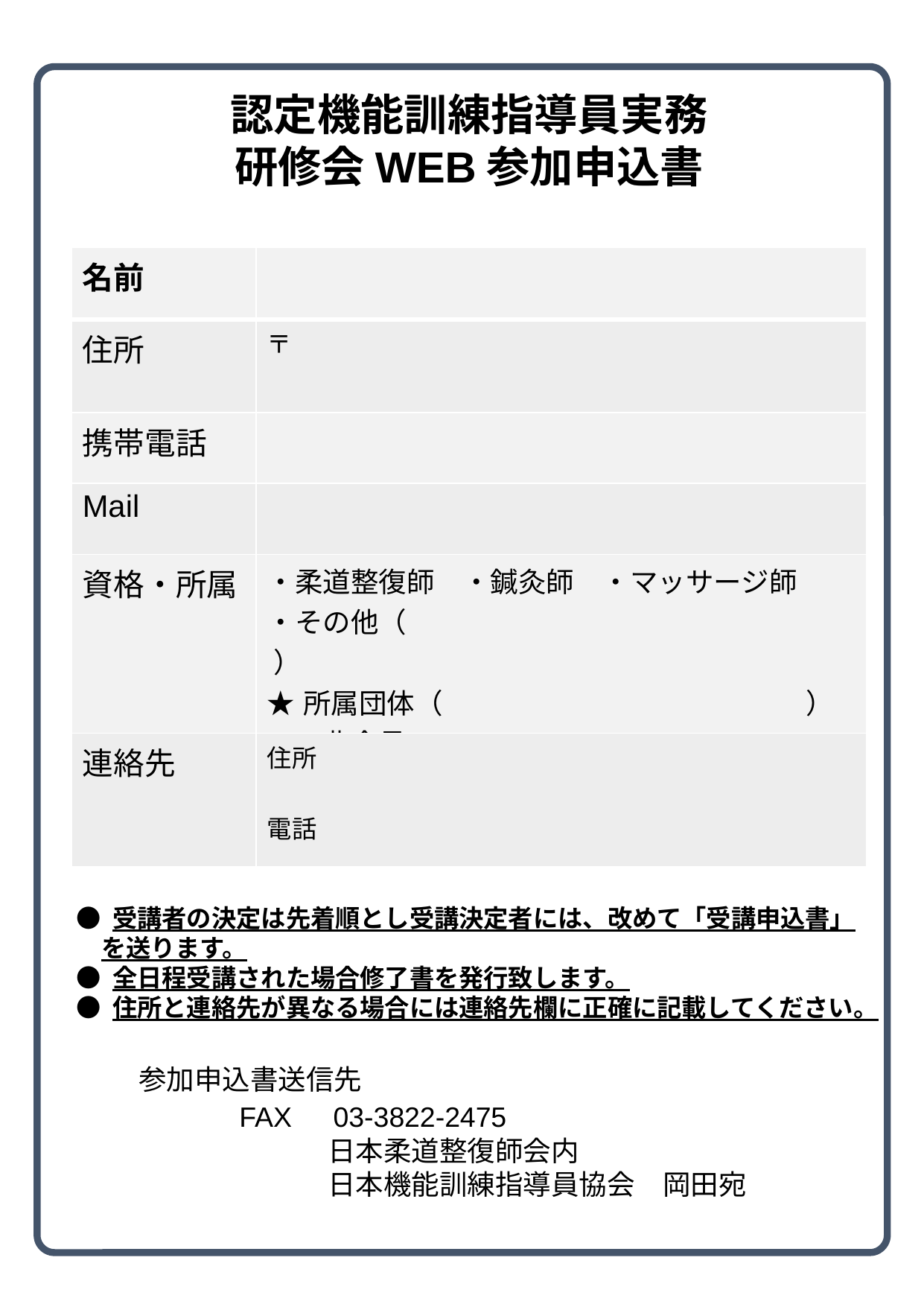

認定機能訓練指導員実務
研修会WEB参加申込書

| 名前 |  |
| --- | --- |
| 住所 | 〒 |
| 携帯電話 |  |
| Mail |  |
| 資格・所属 | ・柔道整復師　・鍼灸師　・マッサージ師 ・その他（　　　　　　　　　　　　　　　 ） ★所属団体（　　　　　　　　　　　　　）　・非会員 |
| 連絡先 | 住所 電話 |
● 受講者の決定は先着順とし受講決定者には、改めて「受講申込書」
　を送ります。
● 全日程受講された場合修了書を発行致します。
● 住所と連絡先が異なる場合には連絡先欄に正確に記載してください。

　　参加申込書送信先
　　　　　FAX　03-3822-2475
　　　　　　　　　日本柔道整復師会内
　　　　　　　　　日本機能訓練指導員協会　岡田宛